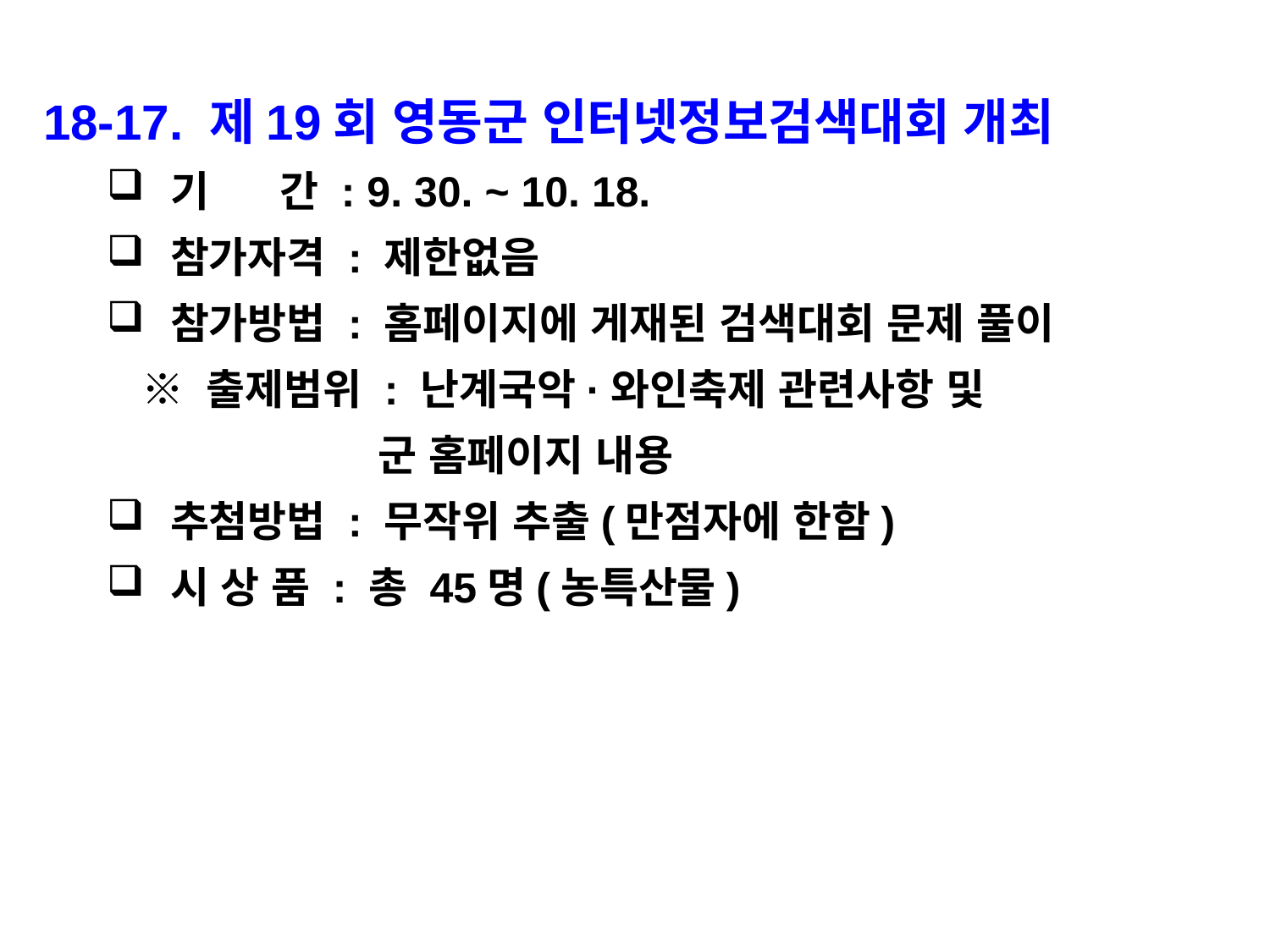

18-17. 제19회 영동군 인터넷정보검색대회 개최
기      간 : 9. 30. ~ 10. 18.
참가자격 : 제한없음
참가방법 : 홈페이지에 게재된 검색대회 문제 풀이
   ※ 출제범위 : 난계국악·와인축제 관련사항 및
                   군 홈페이지 내용
추첨방법 : 무작위 추출(만점자에 한함)
시 상 품 : 총 45명(농특산물)